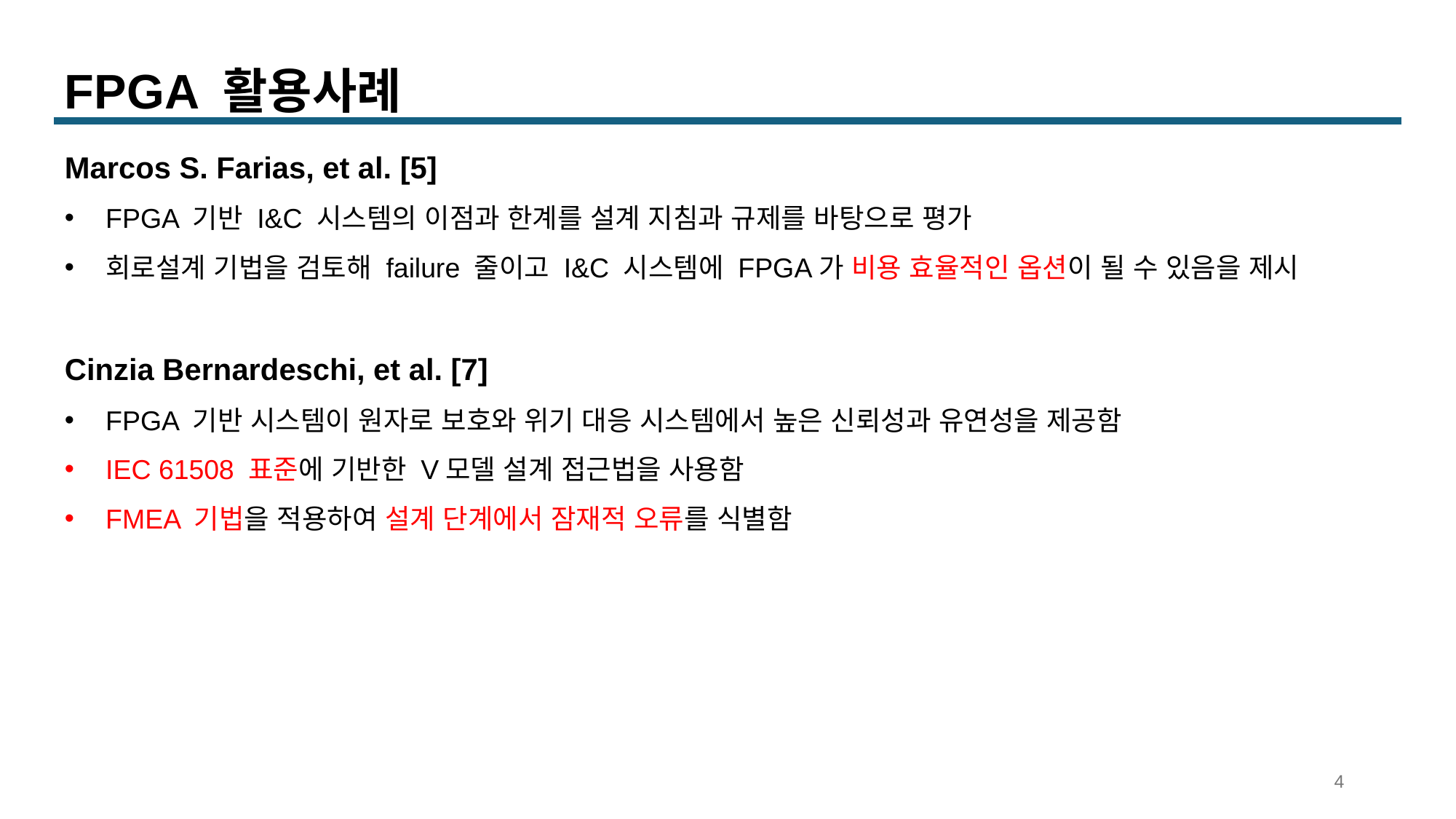

FPGA 활용사례
Marcos S. Farias, et al. [5]
FPGA 기반 I&C 시스템의 이점과 한계를 설계 지침과 규제를 바탕으로 평가
회로설계 기법을 검토해 failure 줄이고 I&C 시스템에 FPGA가 비용 효율적인 옵션이 될 수 있음을 제시

Cinzia Bernardeschi, et al. [7]
FPGA 기반 시스템이 원자로 보호와 위기 대응 시스템에서 높은 신뢰성과 유연성을 제공함
IEC 61508 표준에 기반한 V모델 설계 접근법을 사용함
FMEA 기법을 적용하여 설계 단계에서 잠재적 오류를 식별함

4